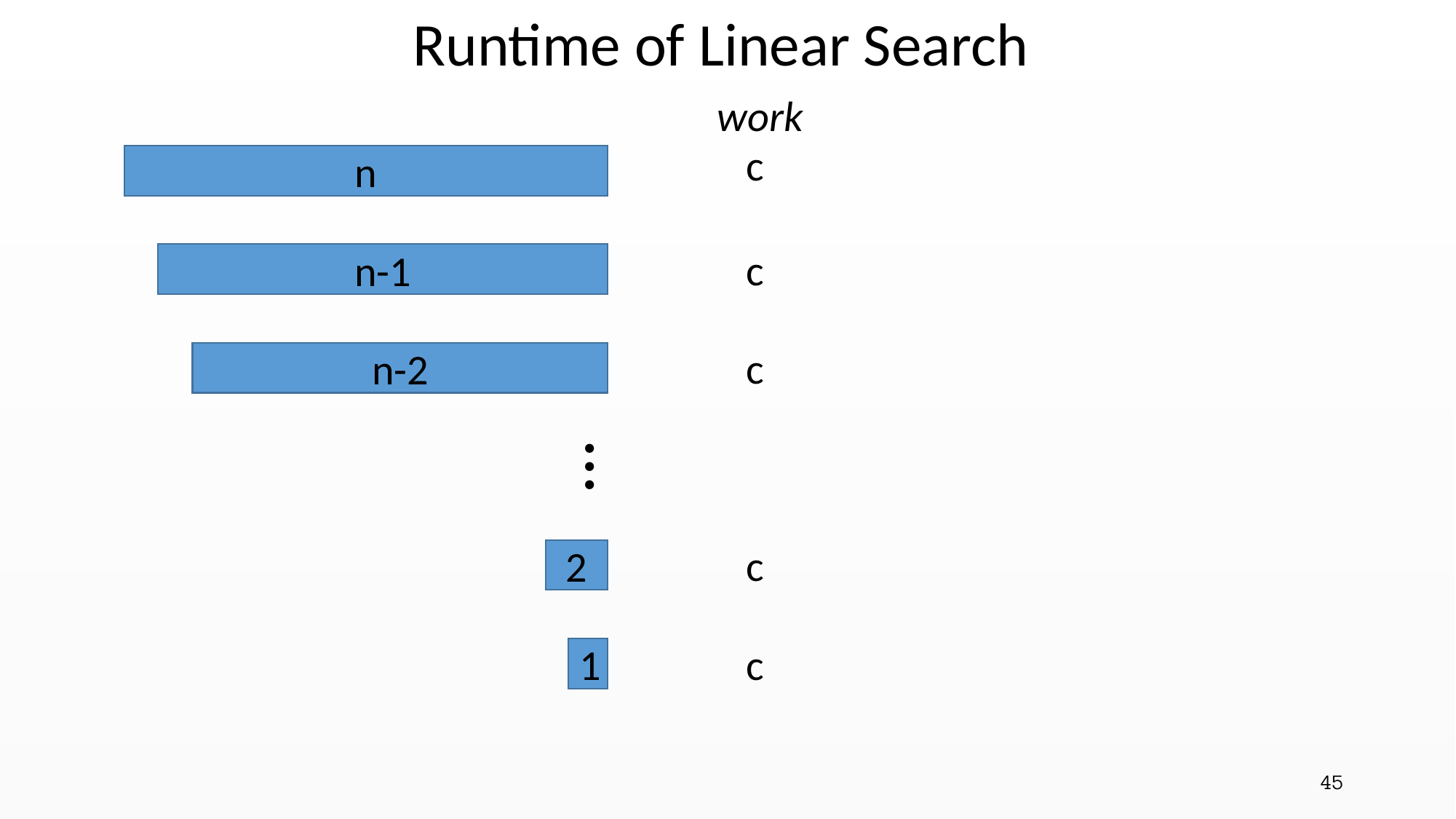

Runtime of Linear Search
work
c
n
c
n-1
c
n-2
・
・
・
c
2
c
1
45